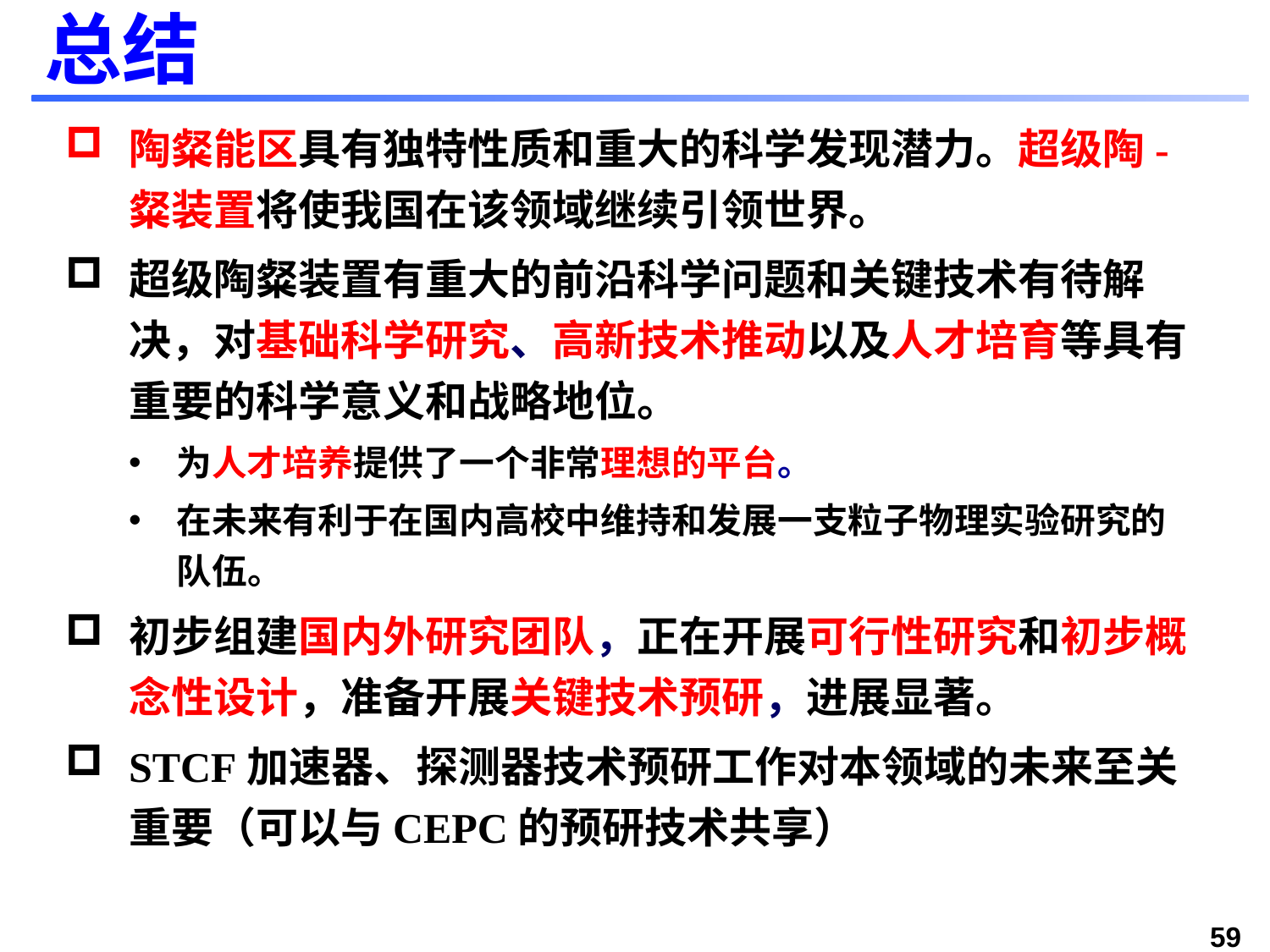

# 总结
陶粲能区具有独特性质和重大的科学发现潜力。超级陶-粲装置将使我国在该领域继续引领世界。
超级陶粲装置有重大的前沿科学问题和关键技术有待解决，对基础科学研究、高新技术推动以及人才培育等具有重要的科学意义和战略地位。
为人才培养提供了一个非常理想的平台。
在未来有利于在国内高校中维持和发展一支粒子物理实验研究的队伍。
初步组建国内外研究团队，正在开展可行性研究和初步概念性设计，准备开展关键技术预研，进展显著。
STCF加速器、探测器技术预研工作对本领域的未来至关重要（可以与CEPC的预研技术共享）
59